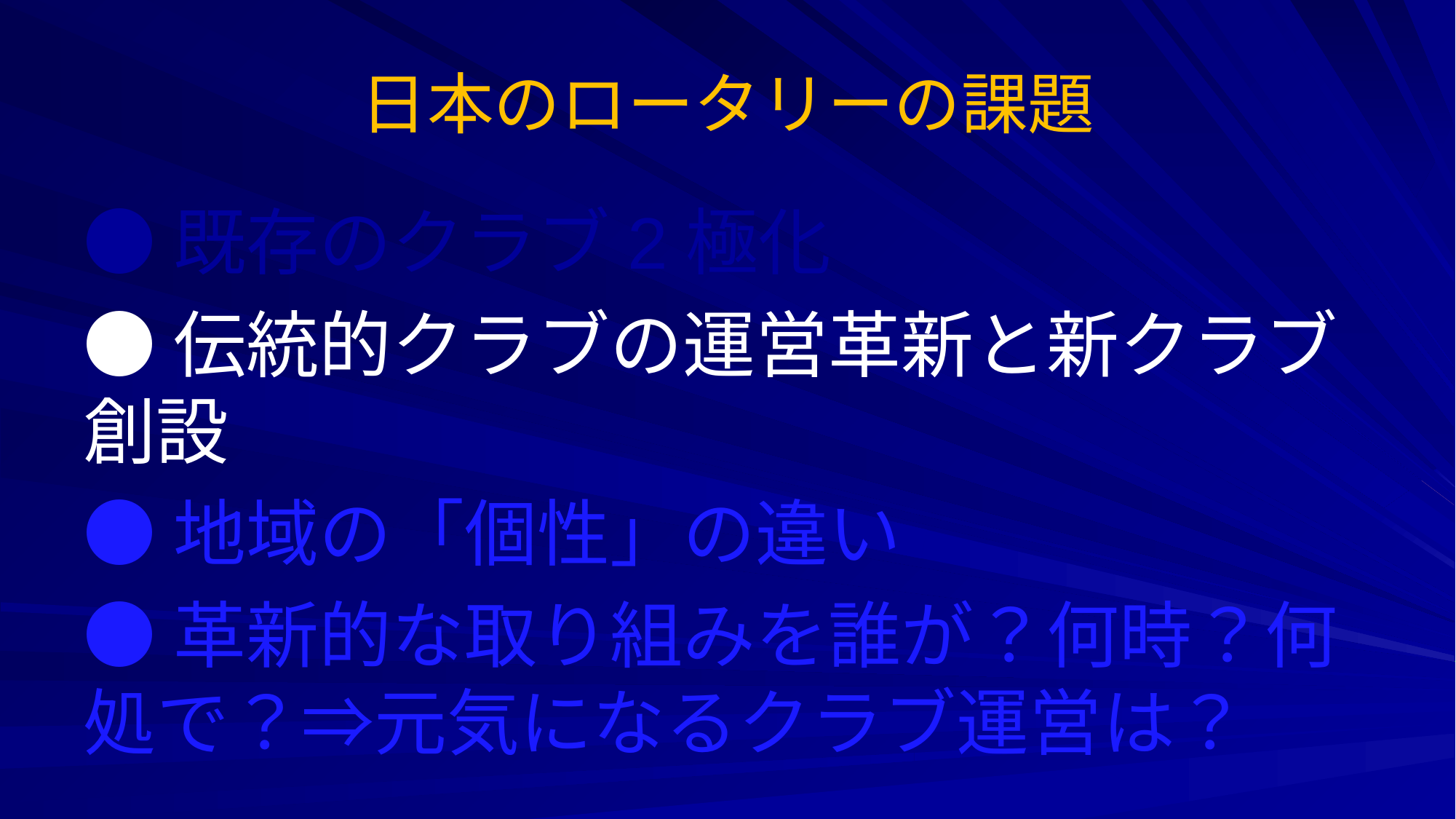

# 日本のロータリーの課題
●既存のクラブ2極化
●伝統的クラブの運営革新と新クラブ創設
●地域の「個性」の違い
●革新的な取り組みを誰が？何時？何処で？⇒元気になるクラブ運営は？